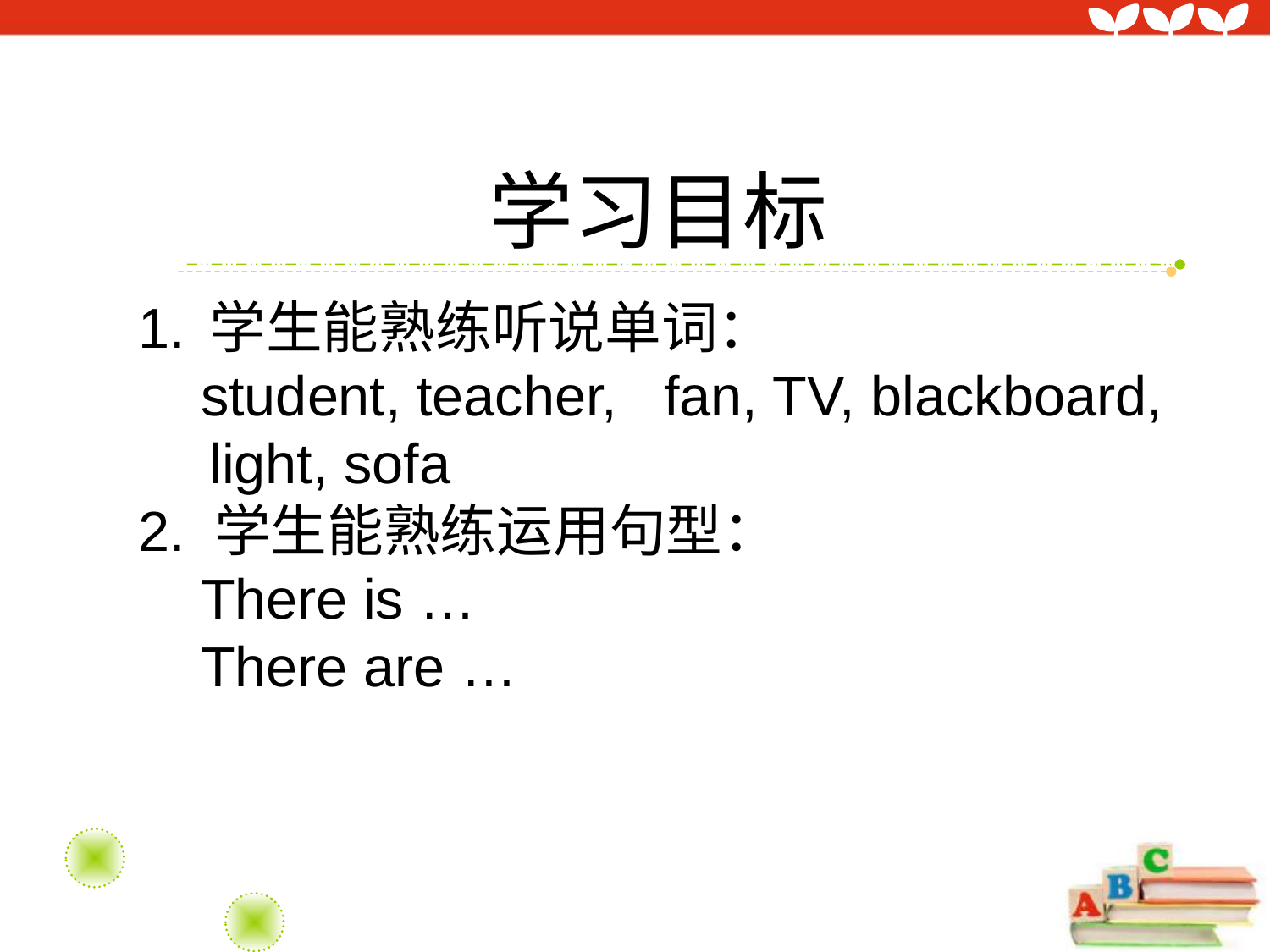

学习目标

学生能熟练听说单词：
    student, teacher,   fan, TV, blackboard, light, sofa
2. 学生能熟练运用句型：
    There is …
    There are …